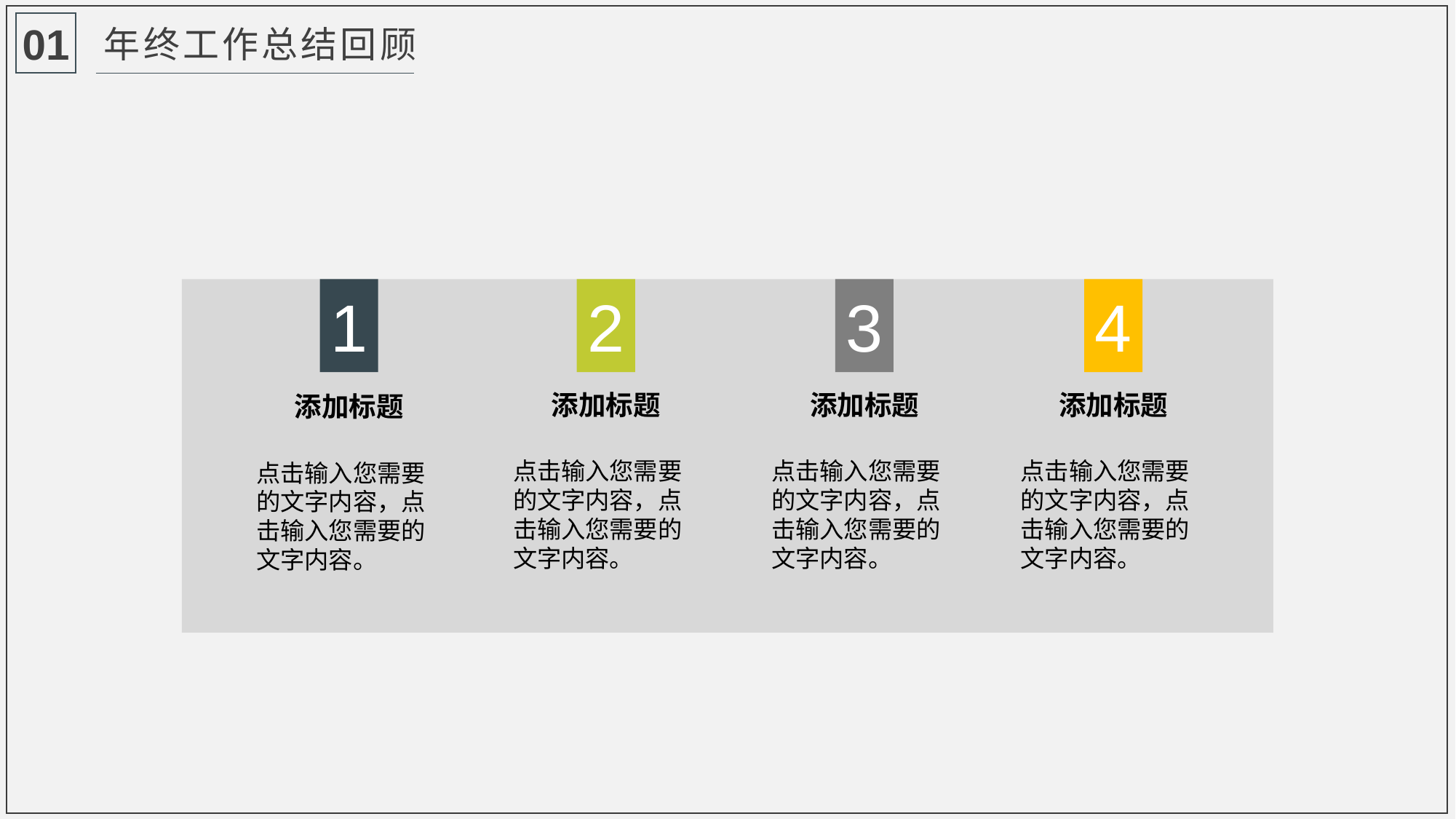

01
年终工作总结回顾

1
2
3
4
添加标题
添加标题
添加标题
添加标题
点击输入您需要的文字内容，点击输入您需要的文字内容。
点击输入您需要的文字内容，点击输入您需要的文字内容。
点击输入您需要的文字内容，点击输入您需要的文字内容。
点击输入您需要的文字内容，点击输入您需要的文字内容。